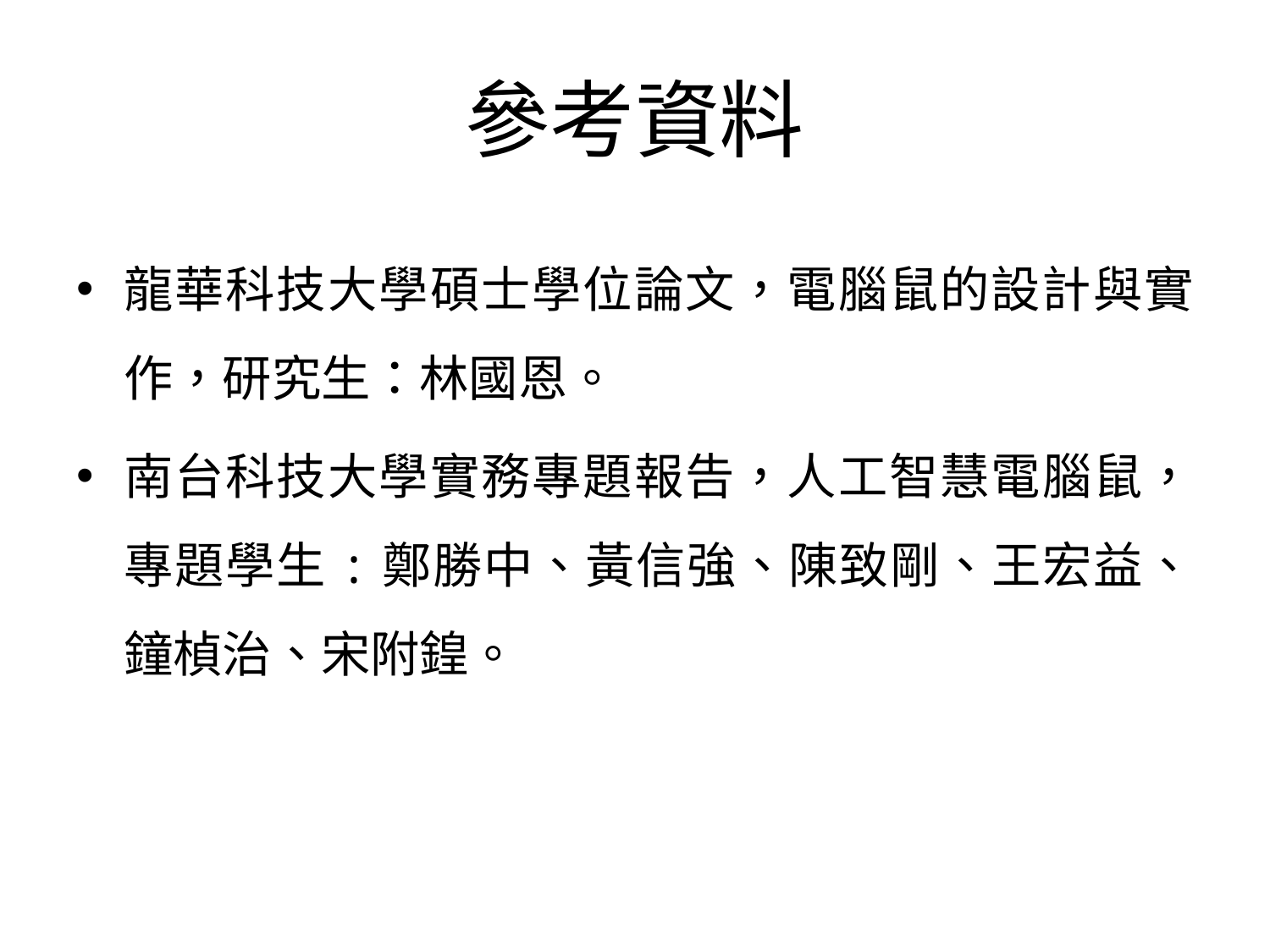

# 參考資料
龍華科技大學碩士學位論文，電腦鼠的設計與實作，研究生：林國恩。
南台科技大學實務專題報告，人工智慧電腦鼠，專題學生:鄭勝中、黃信強、陳致剛、王宏益、鐘楨治、宋附鍠。